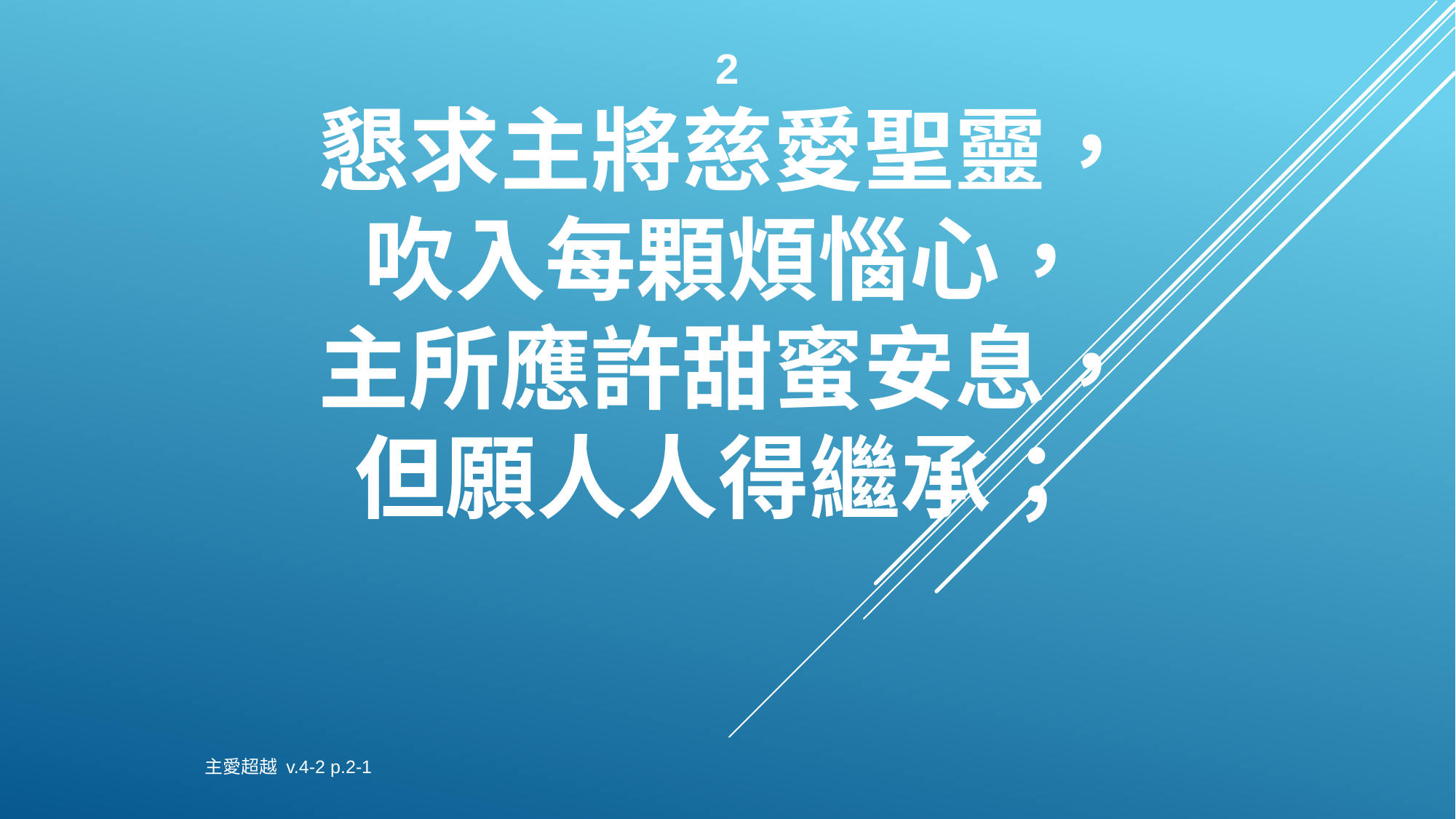

2
懇求主將慈愛聖靈，
吹入每顆煩惱心，
主所應許甜蜜安息，
但願人人得繼承；

主愛超越 v.4-2 p.2-1